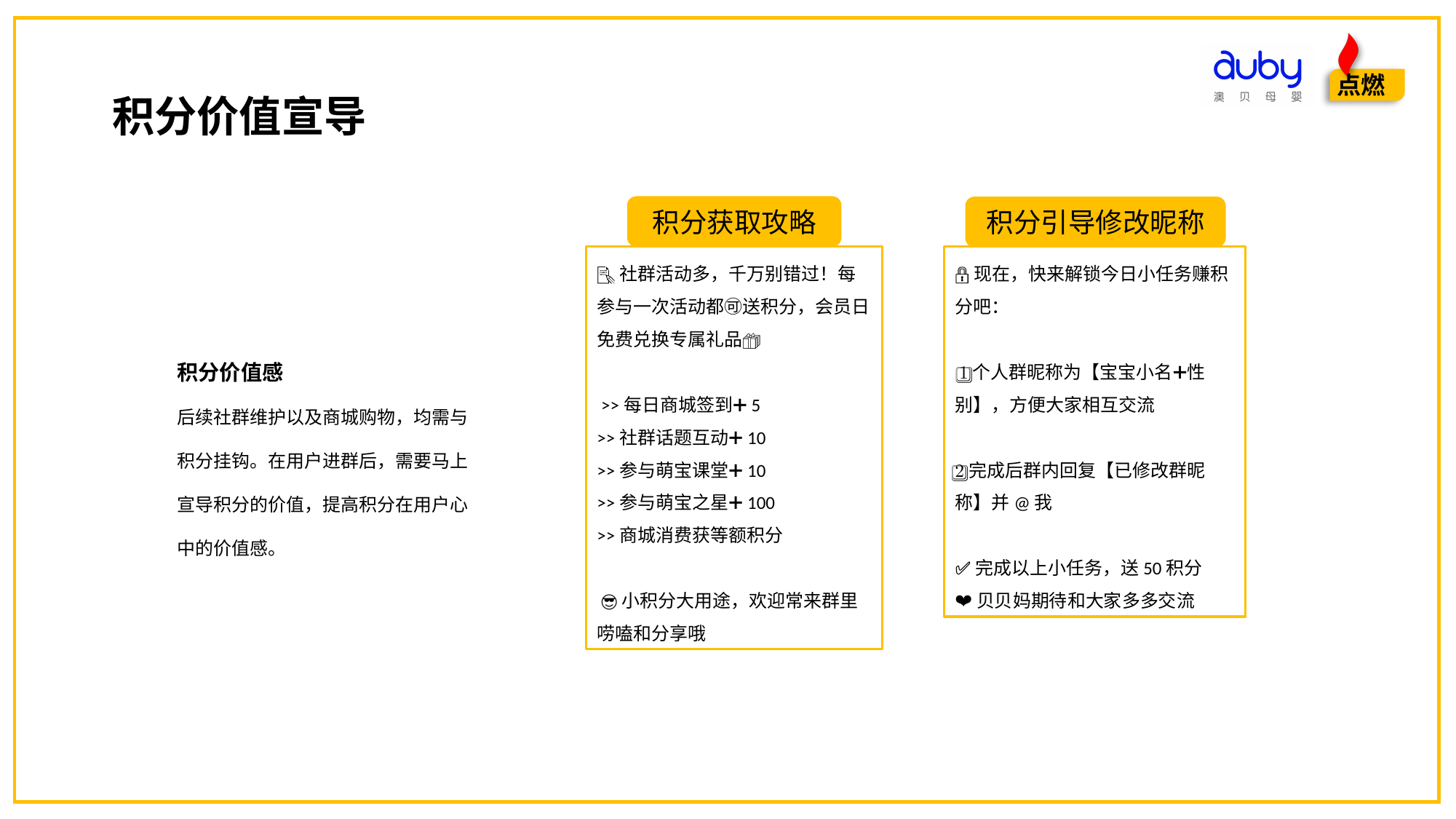

积分价值宣导
积分获取攻略
积分引导修改昵称
📝社群活动多，千万别错过！每参与一次活动都🉑️送积分，会员日免费兑换专属礼品🎁

 >>每日商城签到➕5
>>社群话题互动➕10
>>参与萌宝课堂➕10
>>参与萌宝之星➕100
>>商城消费获等额积分

 😎小积分大用途，欢迎常来群里唠嗑和分享哦
🔒现在，快来解锁今日小任务赚积分吧：

 1⃣️个人群昵称为【宝宝小名➕性别】，方便大家相互交流

2⃣️完成后群内回复【已修改群昵称】并@我

✅完成以上小任务，送50积分
❤️贝贝妈期待和大家多多交流
积分价值感
后续社群维护以及商城购物，均需与积分挂钩。在用户进群后，需要马上宣导积分的价值，提高积分在用户心中的价值感。